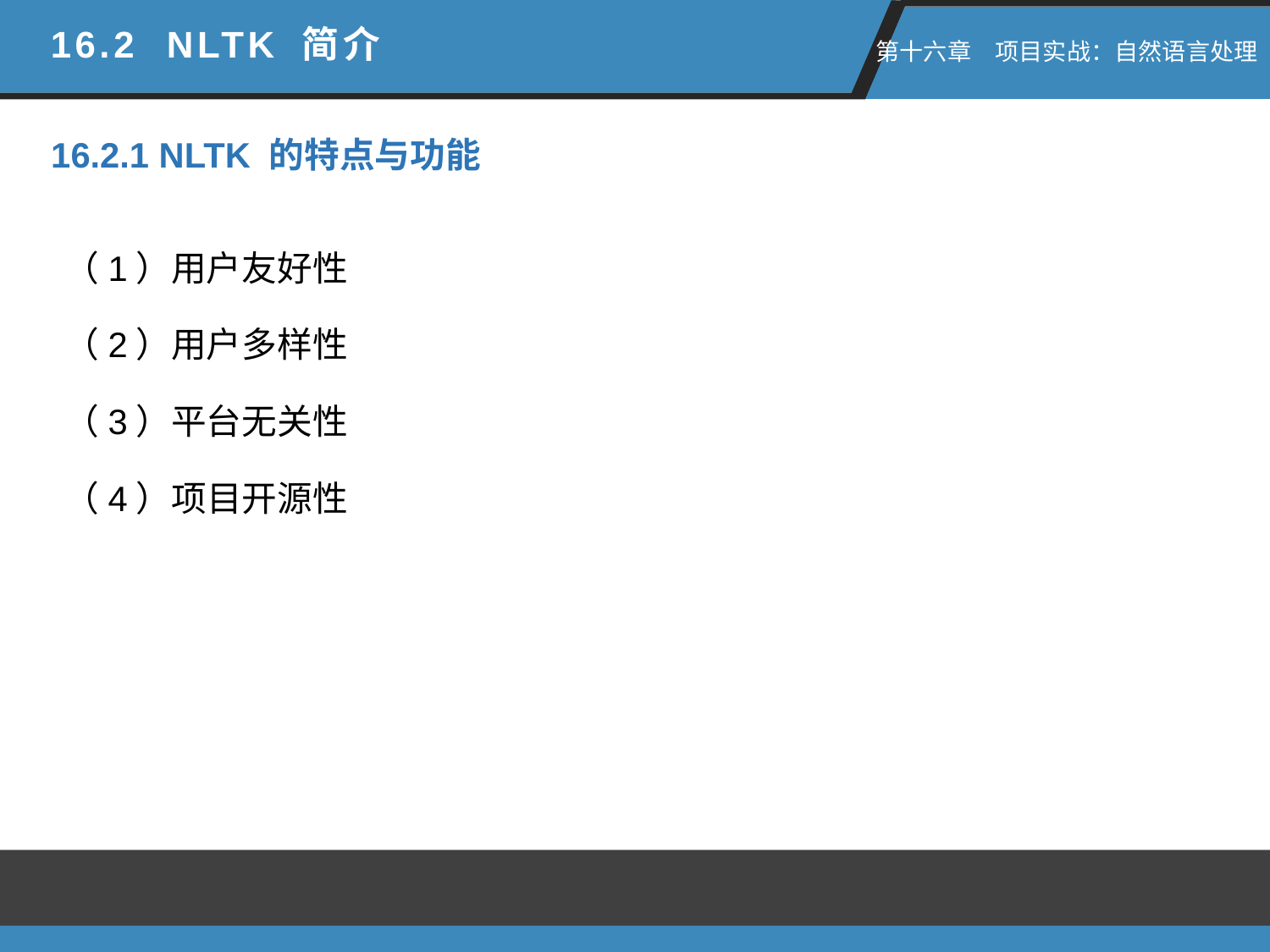

16.2  NLTK 简介
  第十六章　项目实战：自然语言处理
16.2.1 NLTK 的特点与功能
（1）用户友好性
（2）用户多样性
（3）平台无关性
（4）项目开源性